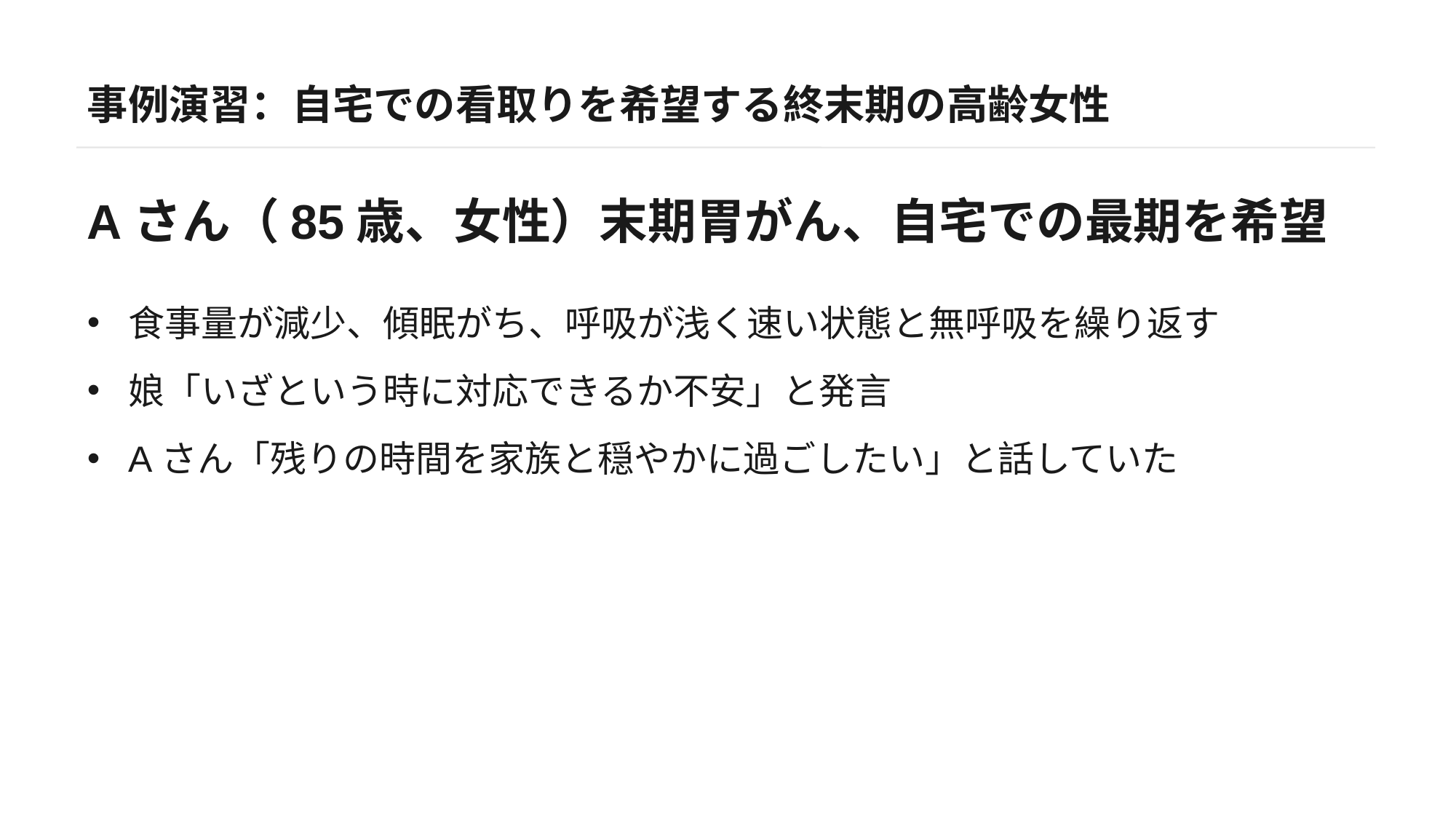

事例演習：自宅での看取りを希望する終末期の高齢女性

Aさん（85歳、女性）末期胃がん、自宅での最期を希望
食事量が減少、傾眠がち、呼吸が浅く速い状態と無呼吸を繰り返す
娘「いざという時に対応できるか不安」と発言
Aさん「残りの時間を家族と穏やかに過ごしたい」と話していた